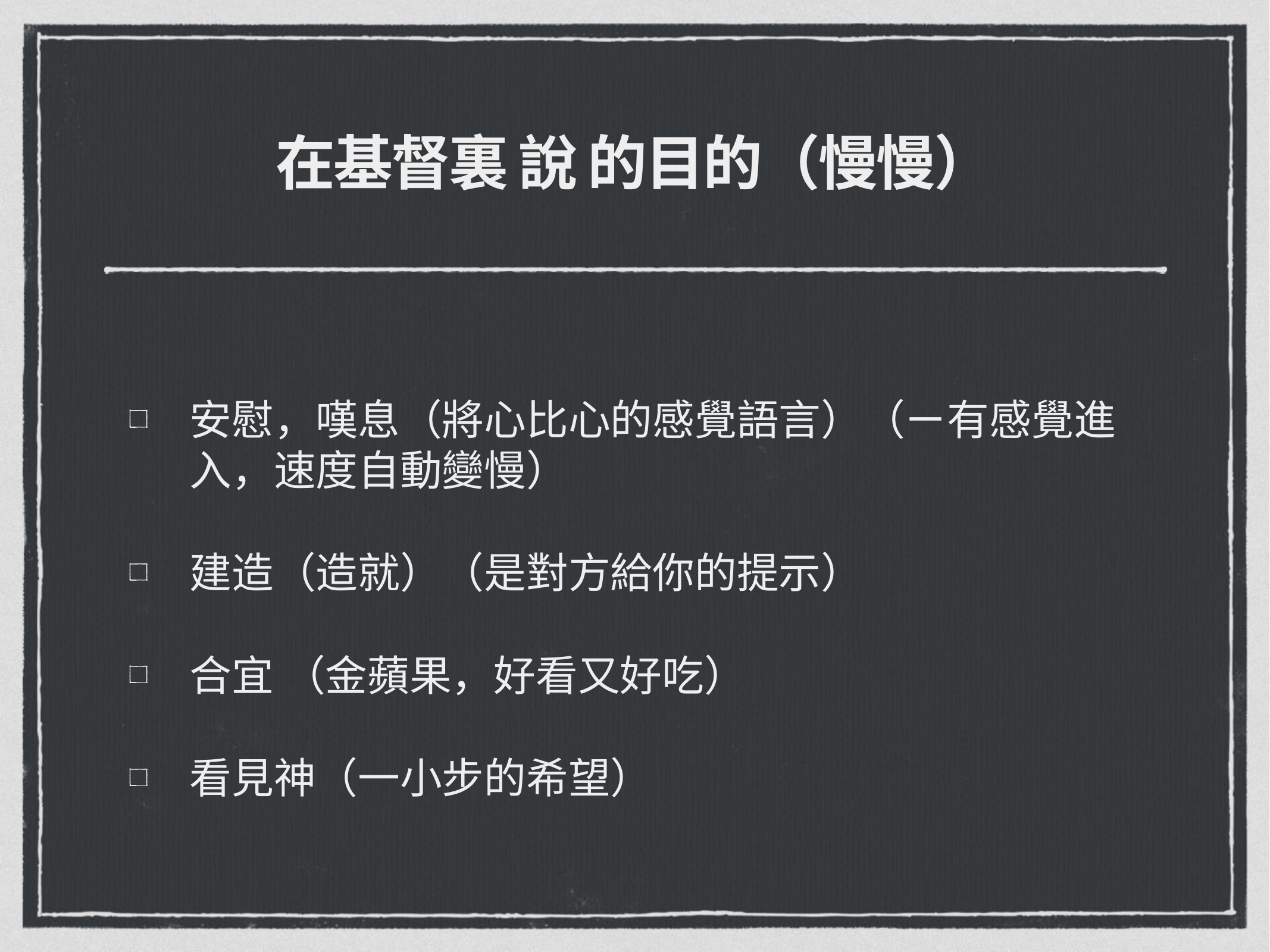

# 在基督裏 說 的目的（慢慢）
安慰，嘆息（將心比心的感覺語言）（ㄧ有感覺進入，速度自動變慢）
建造（造就）（是對方給你的提示）
合宜 （金蘋果，好看又好吃）
看見神（一小步的希望）